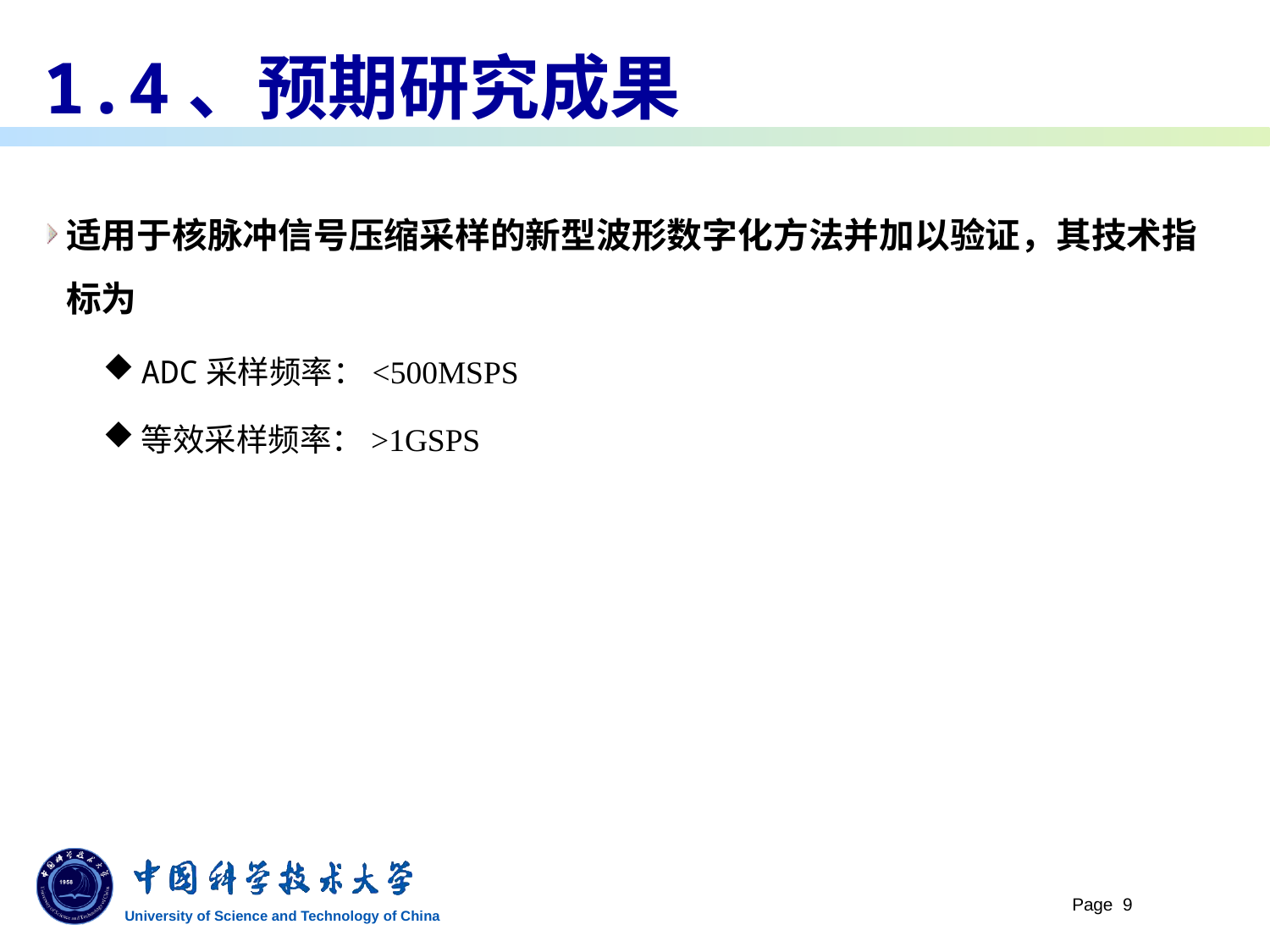

# 1.4、预期研究成果
适用于核脉冲信号压缩采样的新型波形数字化方法并加以验证，其技术指标为
ADC采样频率：<500MSPS
等效采样频率：˃1GSPS